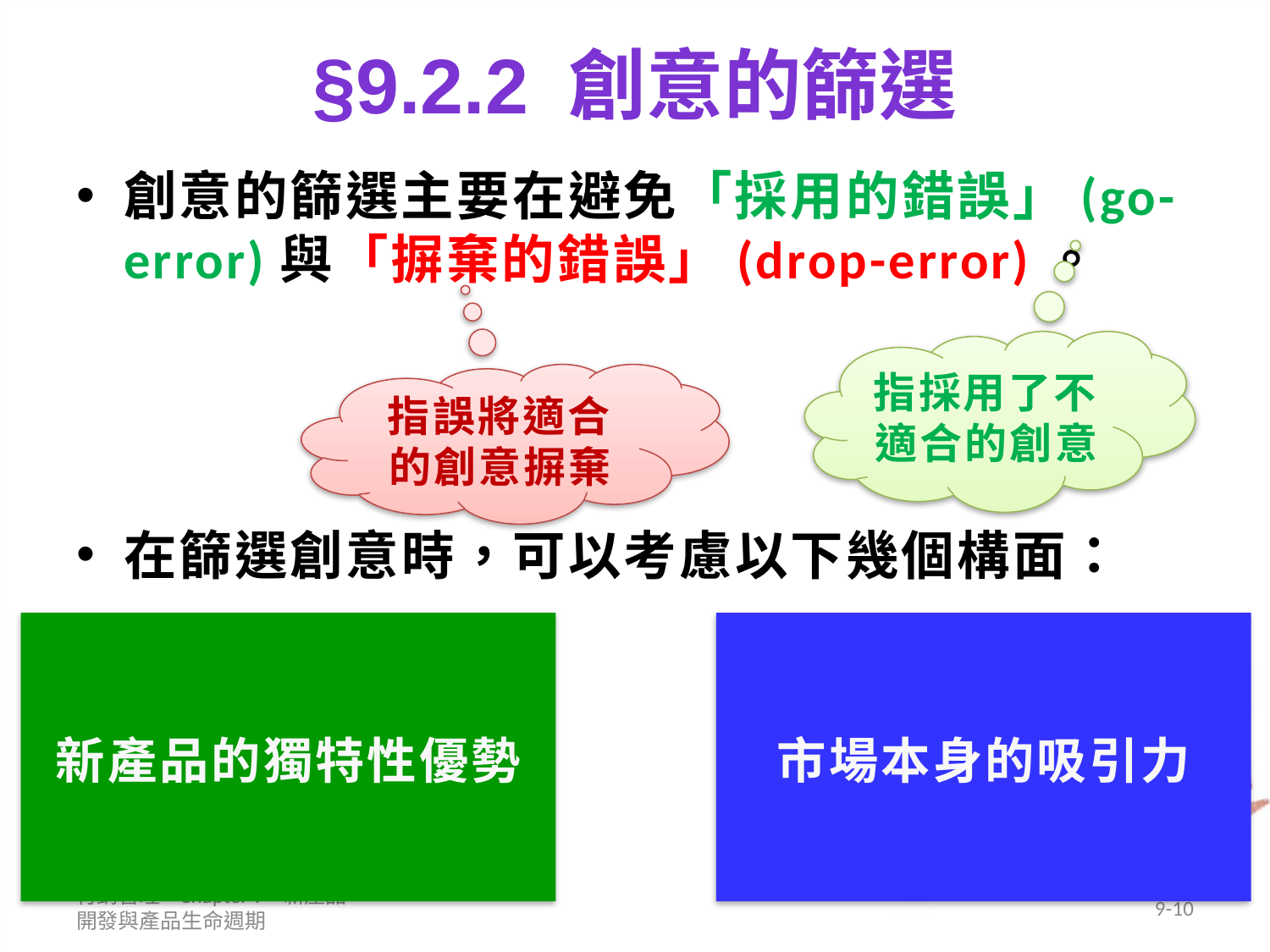

# §9.2.2 創意的篩選
創意的篩選主要在避免「採用的錯誤」(go-error)與「摒棄的錯誤」(drop-error)。

在篩選創意時，可以考慮以下幾個構面：

指採用了不適合的創意
指誤將適合的創意摒棄
新產品的獨特性優勢
市場本身的吸引力
行銷管理   Chapter 9   新產品開發與產品生命週期
9-10